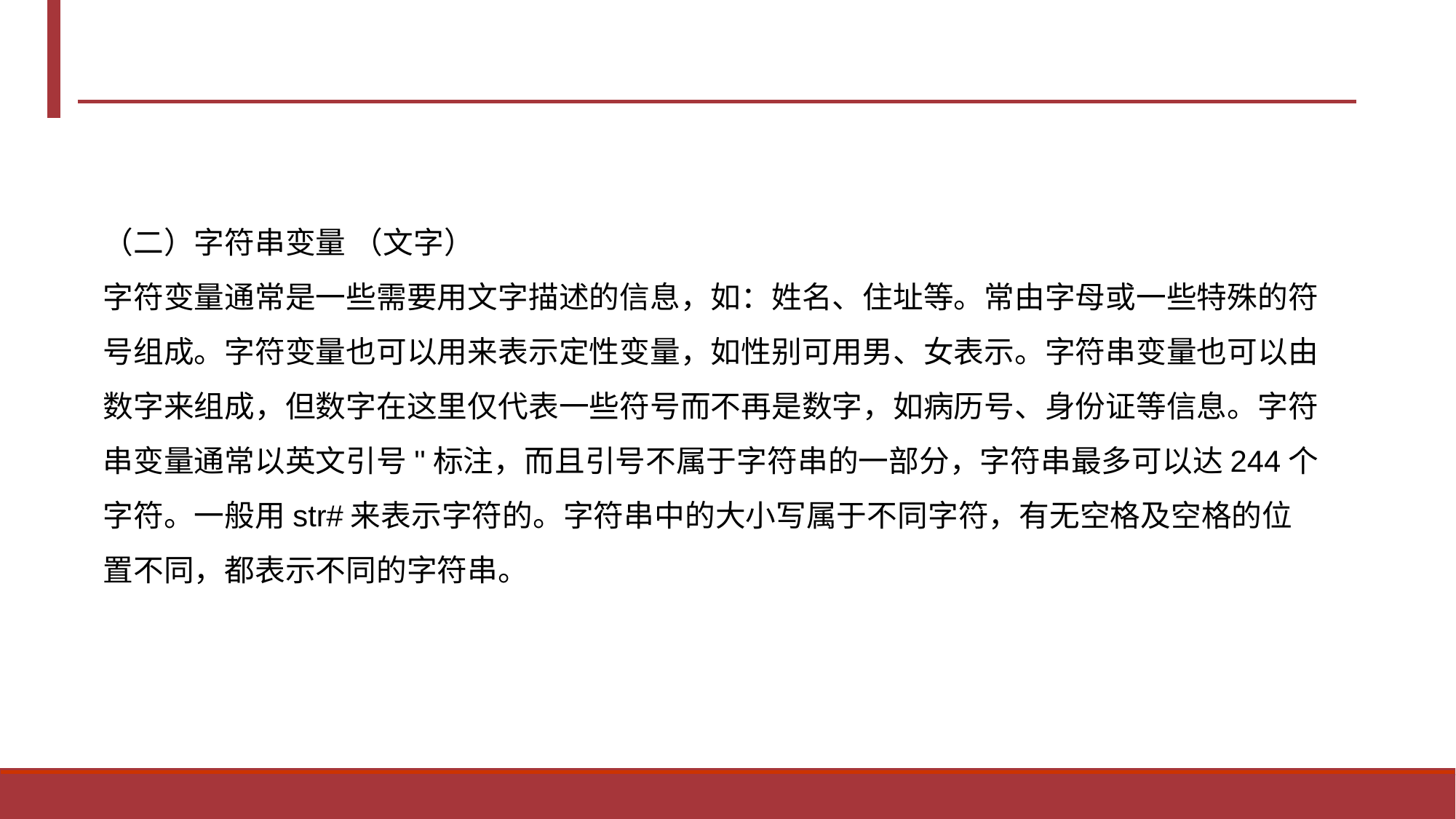

（二）字符串变量 （文字）
字符变量通常是一些需要用文字描述的信息，如：姓名、住址等。常由字母或一些特殊的符号组成。字符变量也可以用来表示定性变量，如性别可用男、女表示。字符串变量也可以由数字来组成，但数字在这里仅代表一些符号而不再是数字，如病历号、身份证等信息。字符串变量通常以英文引号''标注，而且引号不属于字符串的一部分，字符串最多可以达244个字符。一般用str#来表示字符的。字符串中的大小写属于不同字符，有无空格及空格的位置不同，都表示不同的字符串。